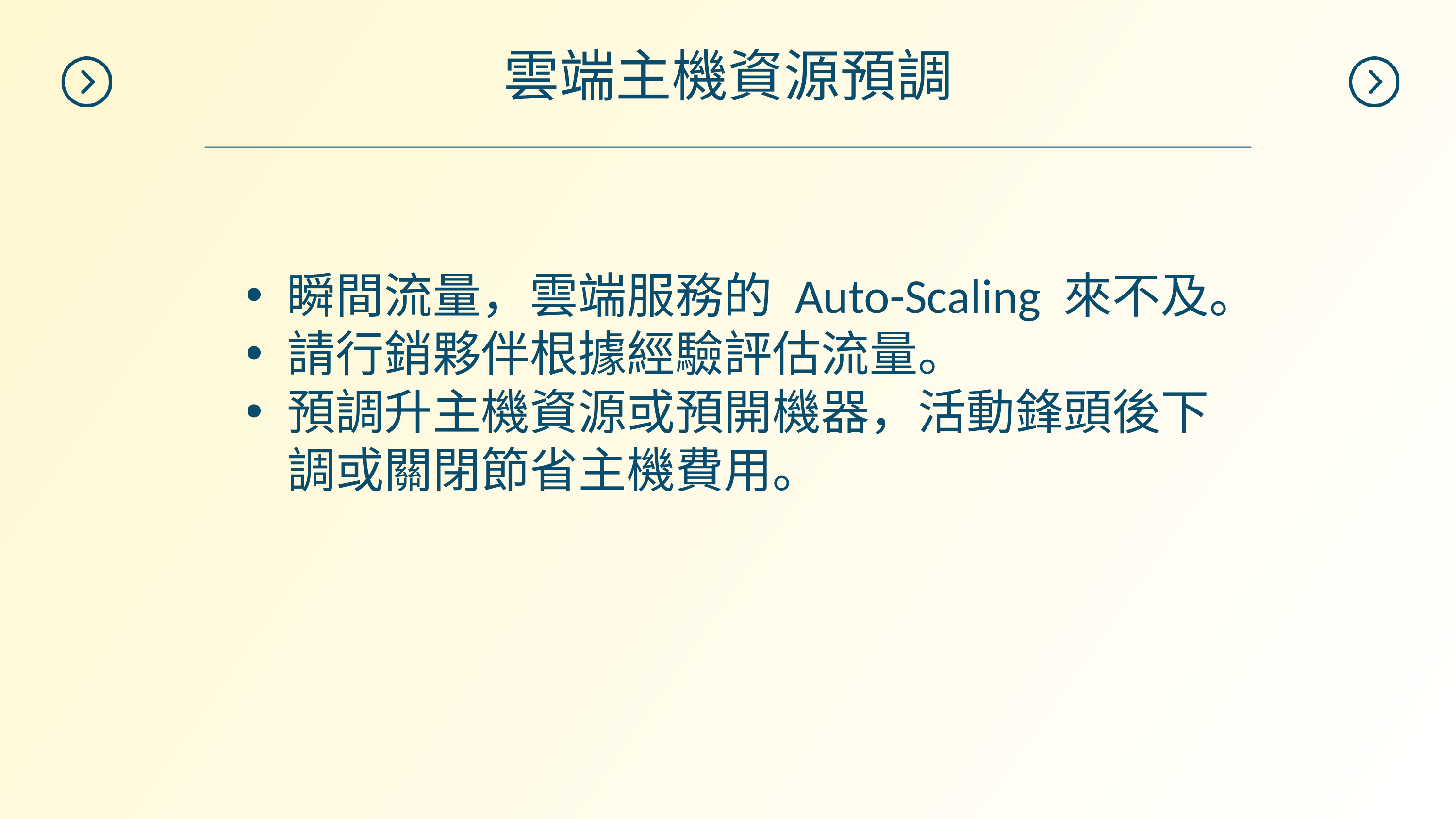

雲端主機資源預調

瞬間流量，雲端服務的 Auto-Scaling 來不及。
請行銷夥伴根據經驗評估流量。
預調升主機資源或預開機器，活動鋒頭後下調或關閉節省主機費用。